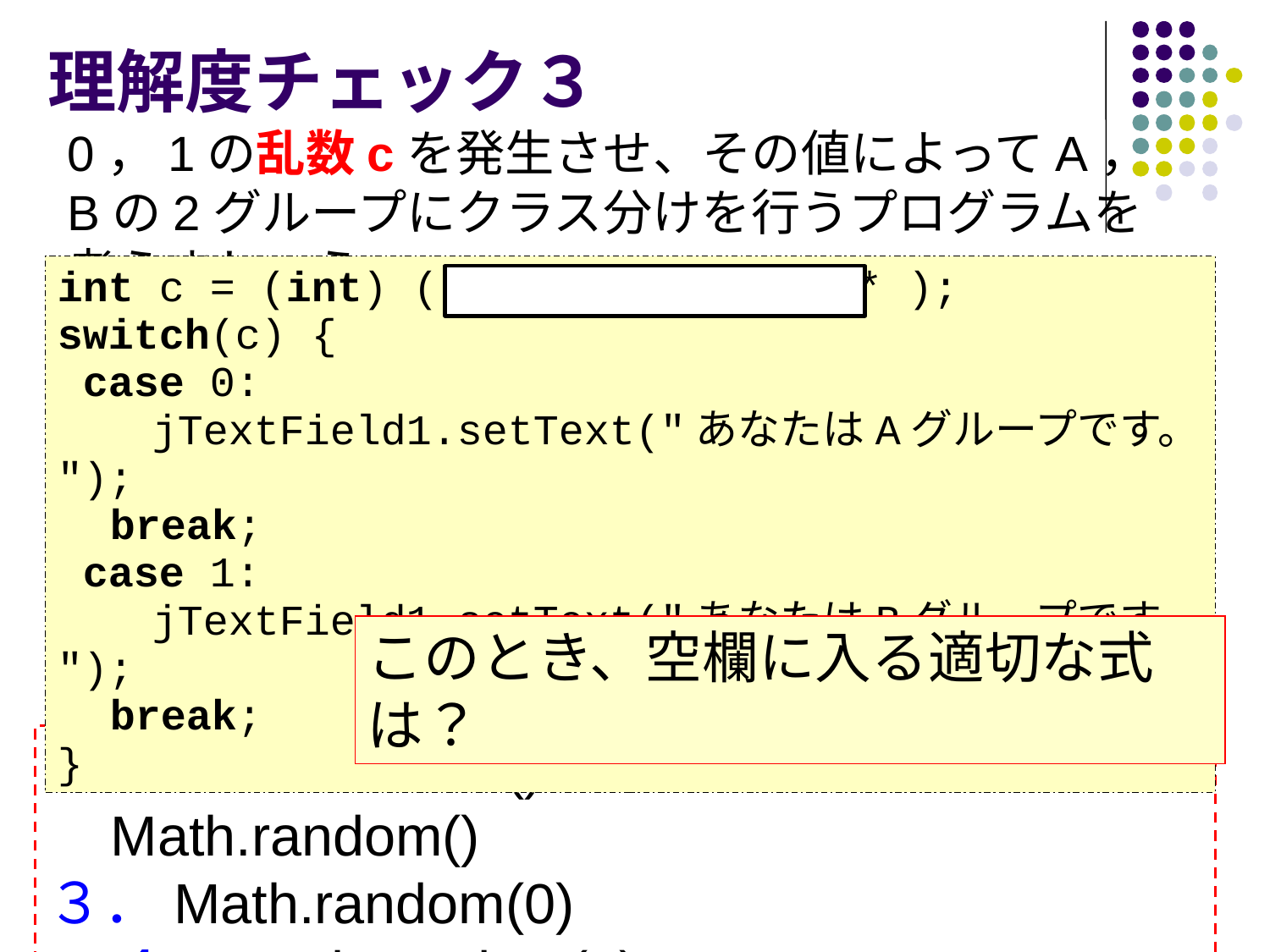

# 理解度チェック３
0，1の乱数cを発生させ、その値によってA，Bの2グループにクラス分けを行うプログラムを考えましょう。
int c = (int) (　*************** );
switch(c) {
 case 0:
　　jTextField1.setText("あなたはAグループです。");
　break;
 case 1:
　　jTextField1.setText("あなたはBグループです。");
　break;
}

このとき、空欄に入る適切な式は？
１．Math.random()  　     ２．2* Math.random()
３．Math.random(0)        ４．Math.random(1)
５．Math.random(2)